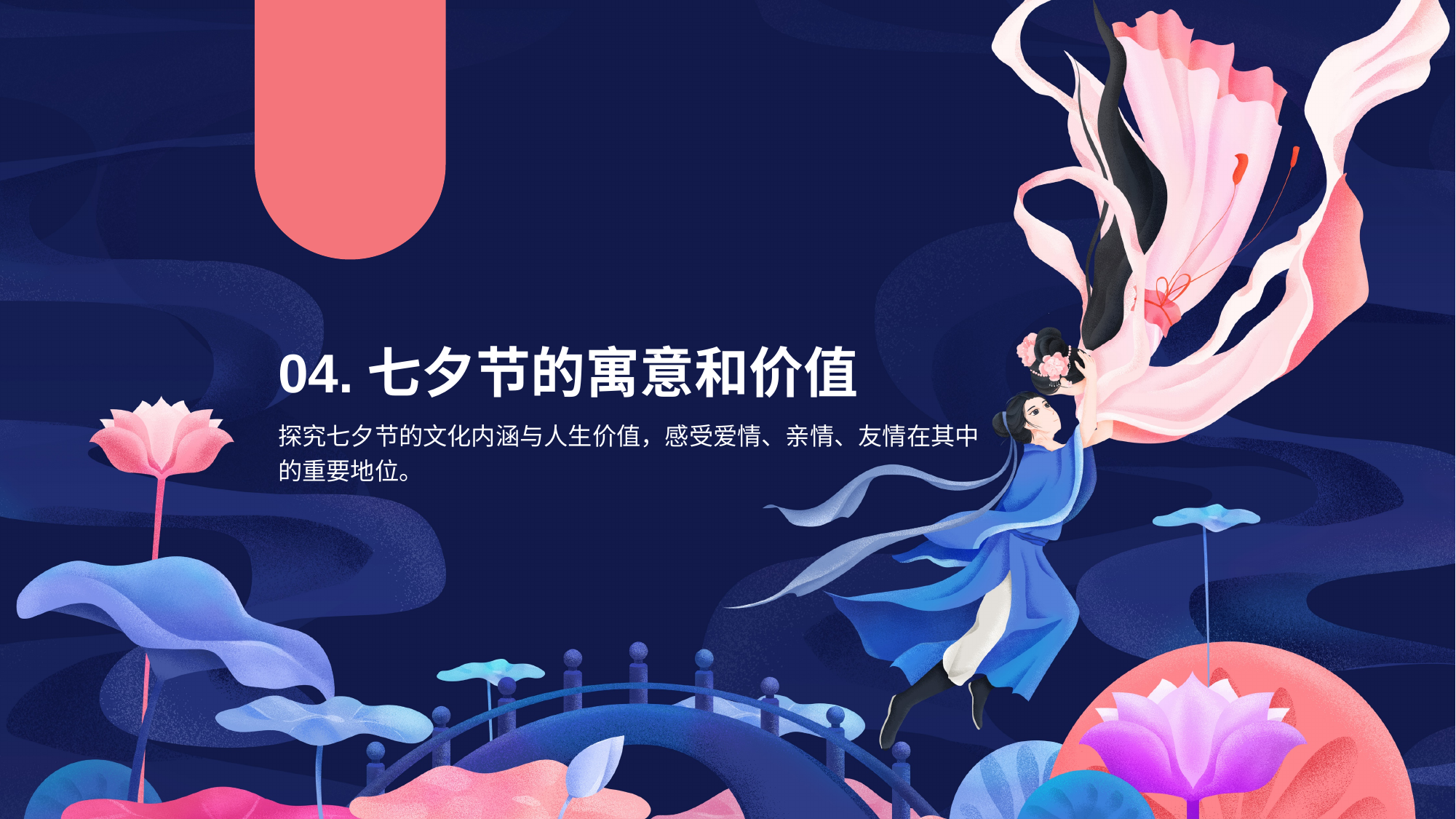

# 04.七夕节的寓意和价值
探究七夕节的文化内涵与人生价值，感受爱情、亲情、友情在其中的重要地位。